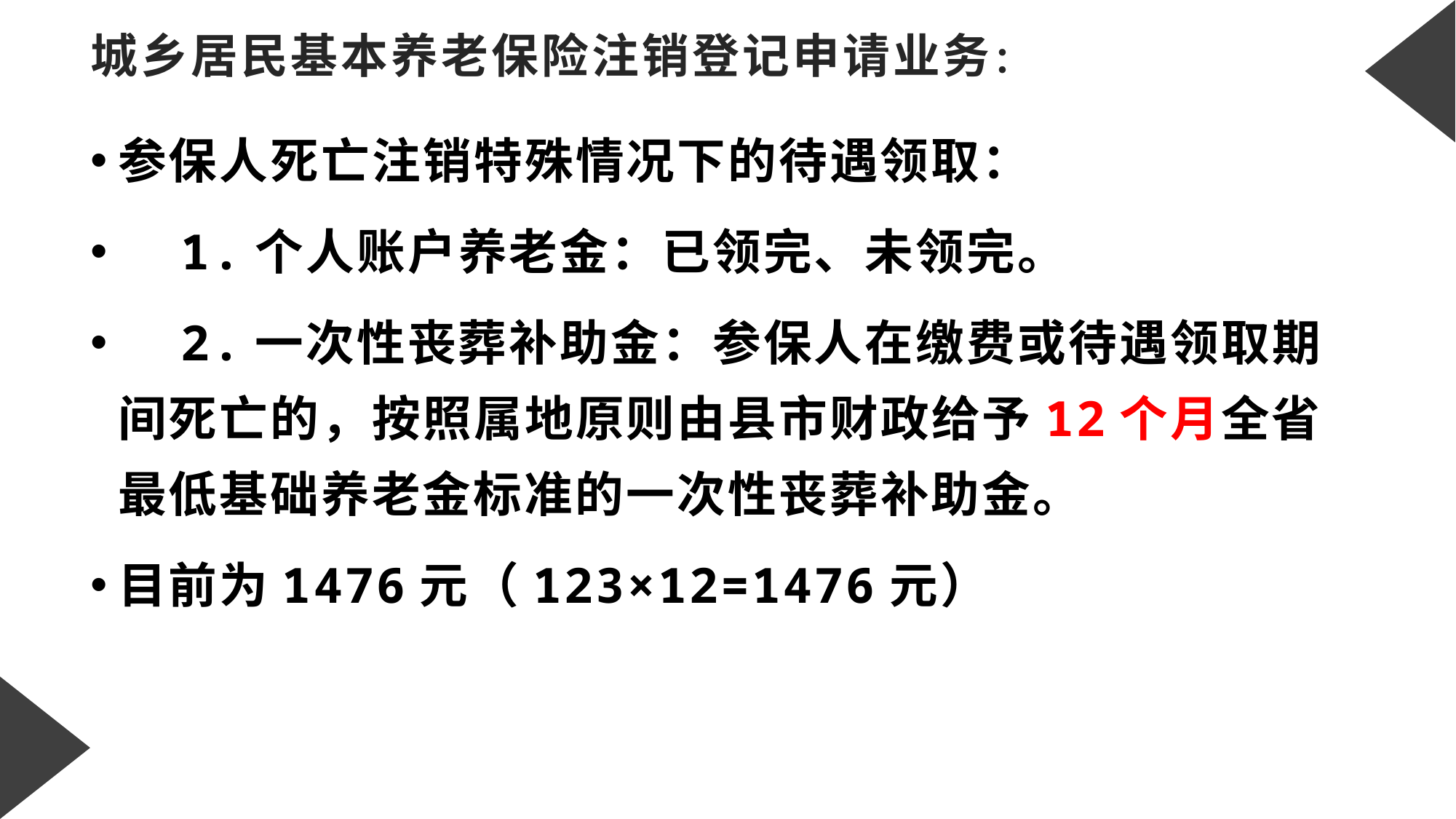

# 城乡居民基本养老保险注销登记申请业务：
参保人死亡注销特殊情况下的待遇领取：
  1.个人账户养老金：已领完、未领完。
  2.一次性丧葬补助金：参保人在缴费或待遇领取期间死亡的，按照属地原则由县市财政给予12个月全省最低基础养老金标准的一次性丧葬补助金。
目前为1476元（123×12=1476元）